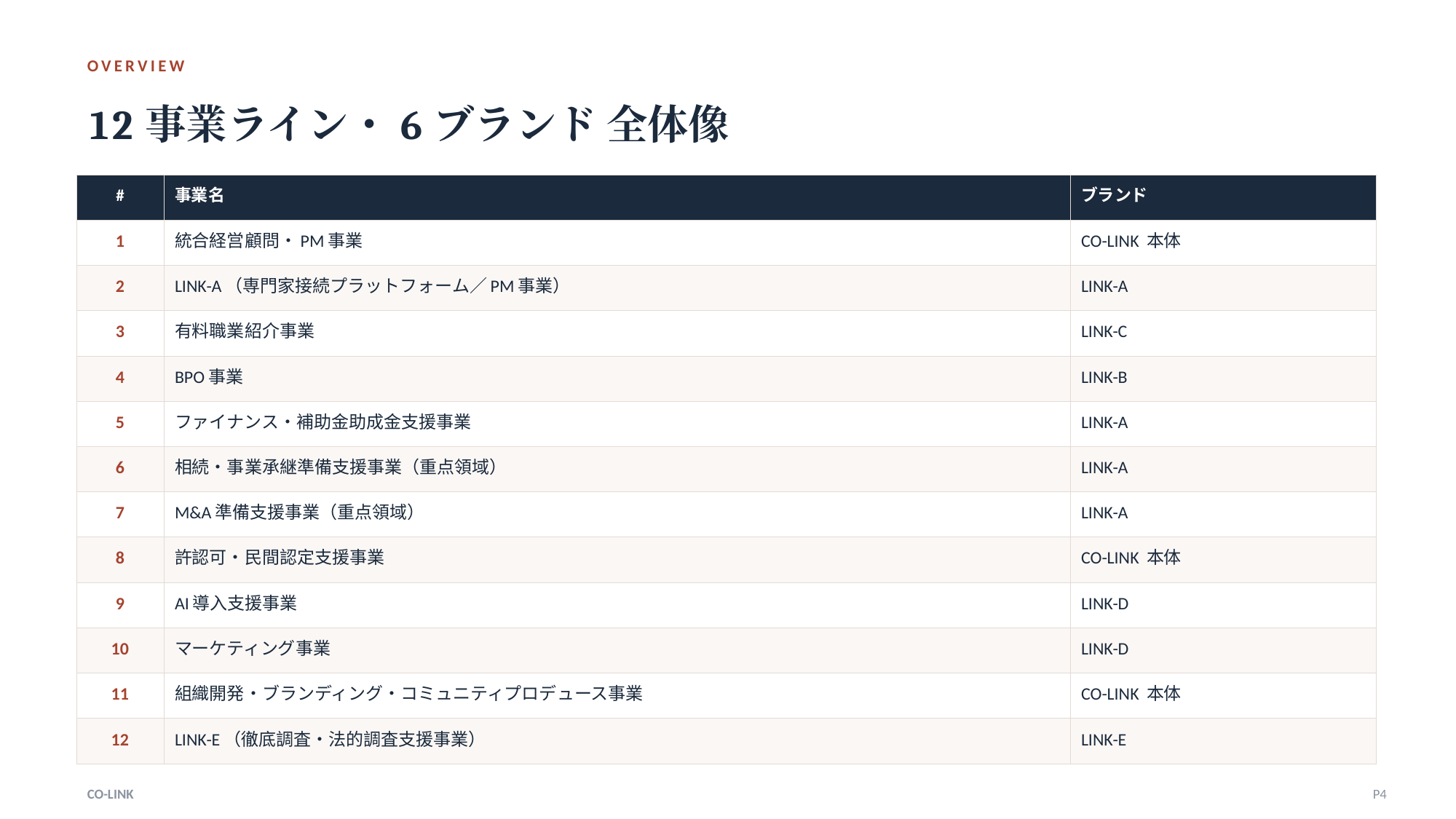

OVERVIEW
12事業ライン・6ブランド 全体像
| # | 事業名 | ブランド |
| --- | --- | --- |
| 1 | 統合経営顧問・PM事業 | CO-LINK 本体 |
| 2 | LINK-A（専門家接続プラットフォーム／PM事業） | LINK-A |
| 3 | 有料職業紹介事業 | LINK-C |
| 4 | BPO事業 | LINK-B |
| 5 | ファイナンス・補助金助成金支援事業 | LINK-A |
| 6 | 相続・事業承継準備支援事業（重点領域） | LINK-A |
| 7 | M&A準備支援事業（重点領域） | LINK-A |
| 8 | 許認可・民間認定支援事業 | CO-LINK 本体 |
| 9 | AI導入支援事業 | LINK-D |
| 10 | マーケティング事業 | LINK-D |
| 11 | 組織開発・ブランディング・コミュニティプロデュース事業 | CO-LINK 本体 |
| 12 | LINK-E（徹底調査・法的調査支援事業） | LINK-E |
CO-LINK
P4